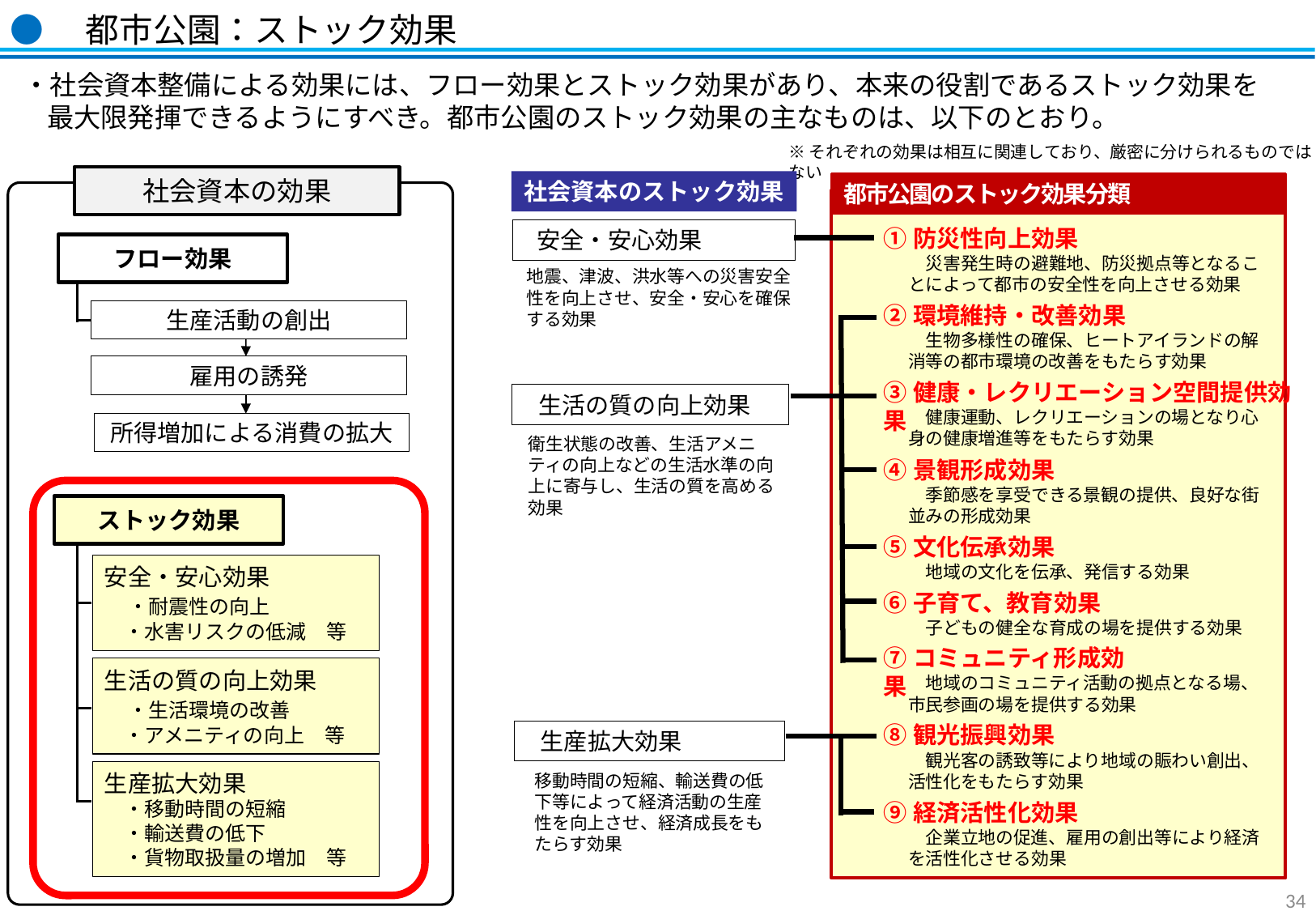

●　都市公園：ストック効果

・社会資本整備による効果には、フロー効果とストック効果があり、本来の役割であるストック効果を最大限発揮できるようにすべき。都市公園のストック効果の主なものは、以下のとおり。
※それぞれの効果は相互に関連しており、厳密に分けられるものではない
社会資本の効果
社会資本のストック効果
都市公園のストック効果分類

①防災性向上効果
　災害発生時の避難地、防災拠点等となることによって都市の安全性を向上させる効果
安全・安心効果
フロー効果
地震、津波、洪水等への災害安全性を向上させ、安全・安心を確保する効果
②環境維持・改善効果
　生物多様性の確保、ヒートアイランドの解消等の都市環境の改善をもたらす効果
生産活動の創出
雇用の誘発
③健康・レクリエーション空間提供効果
　健康運動、レクリエーションの場となり心身の健康増進等をもたらす効果
生活の質の向上効果
所得増加による消費の拡大
衛生状態の改善、生活アメニティの向上などの生活水準の向上に寄与し、生活の質を高める効果
④景観形成効果
　季節感を享受できる景観の提供、良好な街並みの形成効果

ストック効果
⑤文化伝承効果
　地域の文化を伝承、発信する効果
安全・安心効果
　・耐震性の向上
　・水害リスクの低減　等
⑥子育て、教育効果
　子どもの健全な育成の場を提供する効果
⑦コミュニティ形成効果
　地域のコミュニティ活動の拠点となる場、市民参画の場を提供する効果
生活の質の向上効果
　・生活環境の改善
　・アメニティの向上　等
⑧観光振興効果
　観光客の誘致等により地域の賑わい創出、活性化をもたらす効果
生産拡大効果
生産拡大効果
　・移動時間の短縮
　・輸送費の低下
　・貨物取扱量の増加　等
移動時間の短縮、輸送費の低下等によって経済活動の生産性を向上させ、経済成長をもたらす効果
⑨経済活性化効果
　企業立地の促進、雇用の創出等により経済を活性化させる効果
34